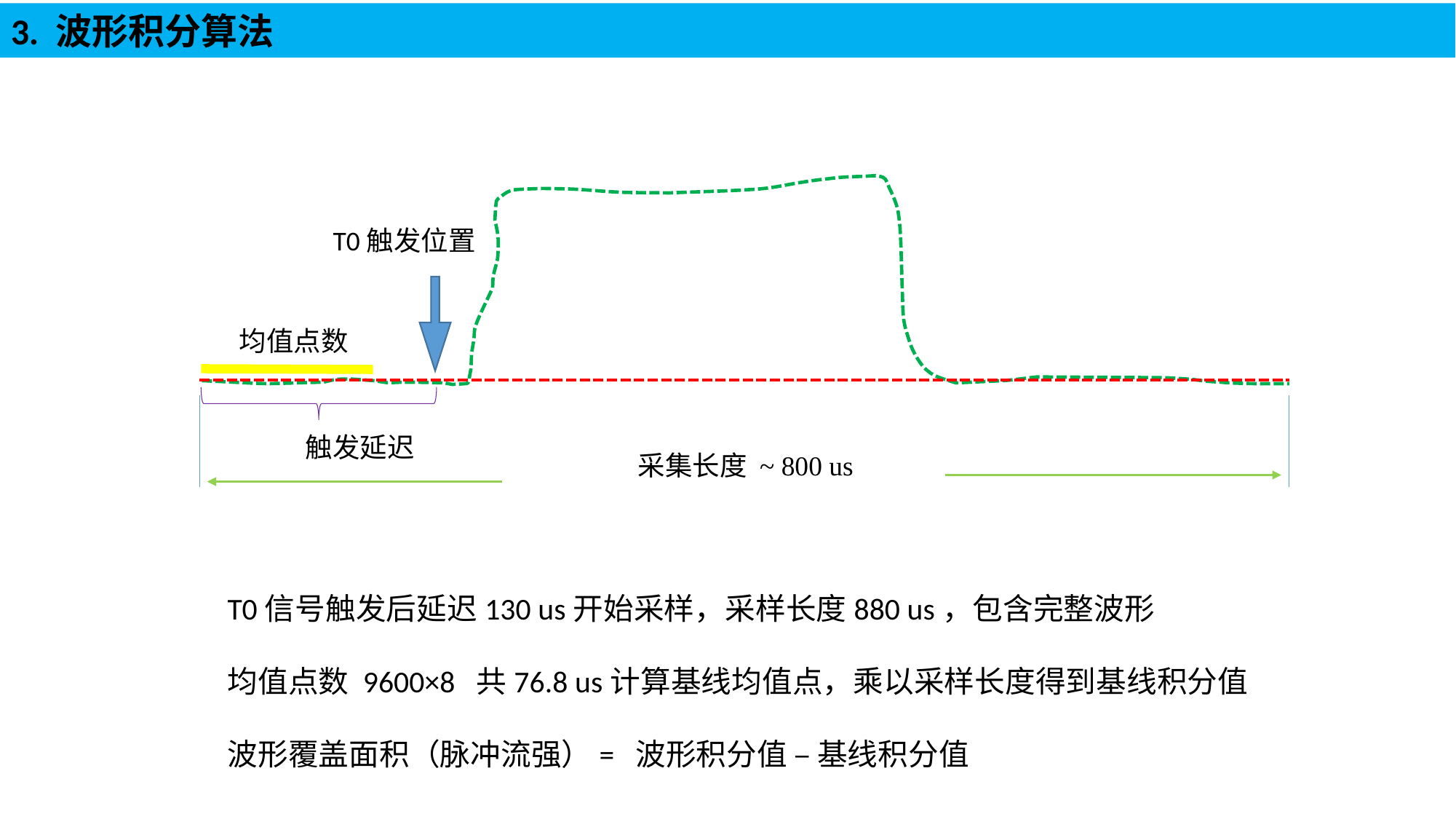

3. 波形积分算法

T0触发位置

均值点数
触发延迟
采集长度 ~ 800 us
T0信号触发后延迟130 us开始采样，采样长度880 us，包含完整波形

均值点数 9600×8  共76.8 us计算基线均值点，乘以采样长度得到基线积分值

波形覆盖面积（脉冲流强）=  波形积分值 – 基线积分值